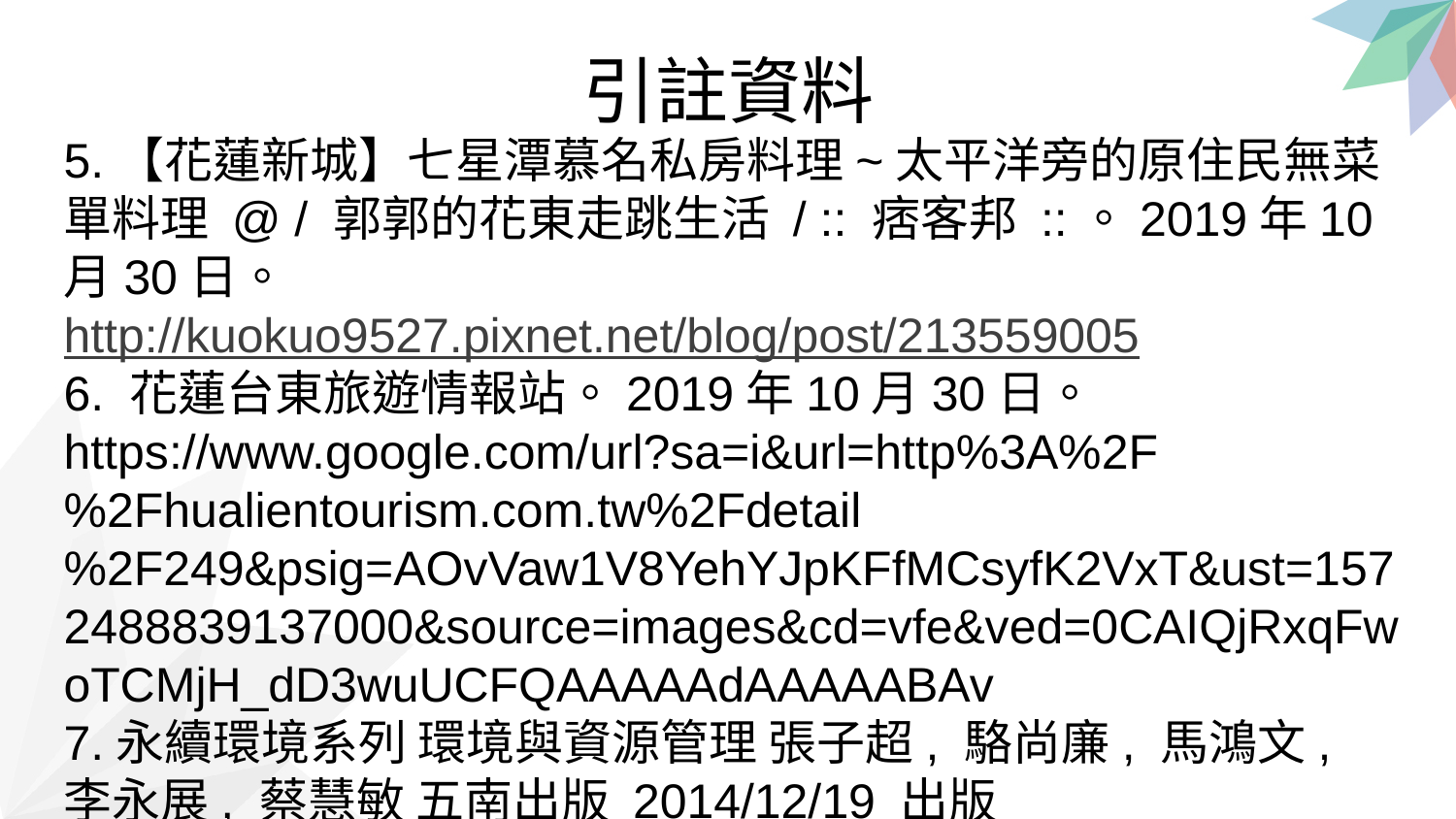

引註資料
5.【花蓮新城】七星潭慕名私房料理~太平洋旁的原住民無菜單料理 @ / 郭郭的花東走跳生活 / :: 痞客邦 ::。2019年10月30日。
http://kuokuo9527.pixnet.net/blog/post/213559005
6. 花蓮台東旅遊情報站。2019年10月30日。
https://www.google.com/url?sa=i&url=http%3A%2F%2Fhualientourism.com.tw%2Fdetail%2F249&psig=AOvVaw1V8YehYJpKFfMCsyfK2VxT&ust=1572488839137000&source=images&cd=vfe&ved=0CAIQjRxqFwoTCMjH_dD3wuUCFQAAAAAdAAAAABAv
7.永續環境系列 環境與資源管理 張子超, 駱尚廉, 馬鴻文, 李永展, 蔡慧敏 五南出版 2014/12/19 出版
8.我們的島：臺灣三十年環境變遷全紀錄 柯金源 衛城出版 2018/01/04 出版